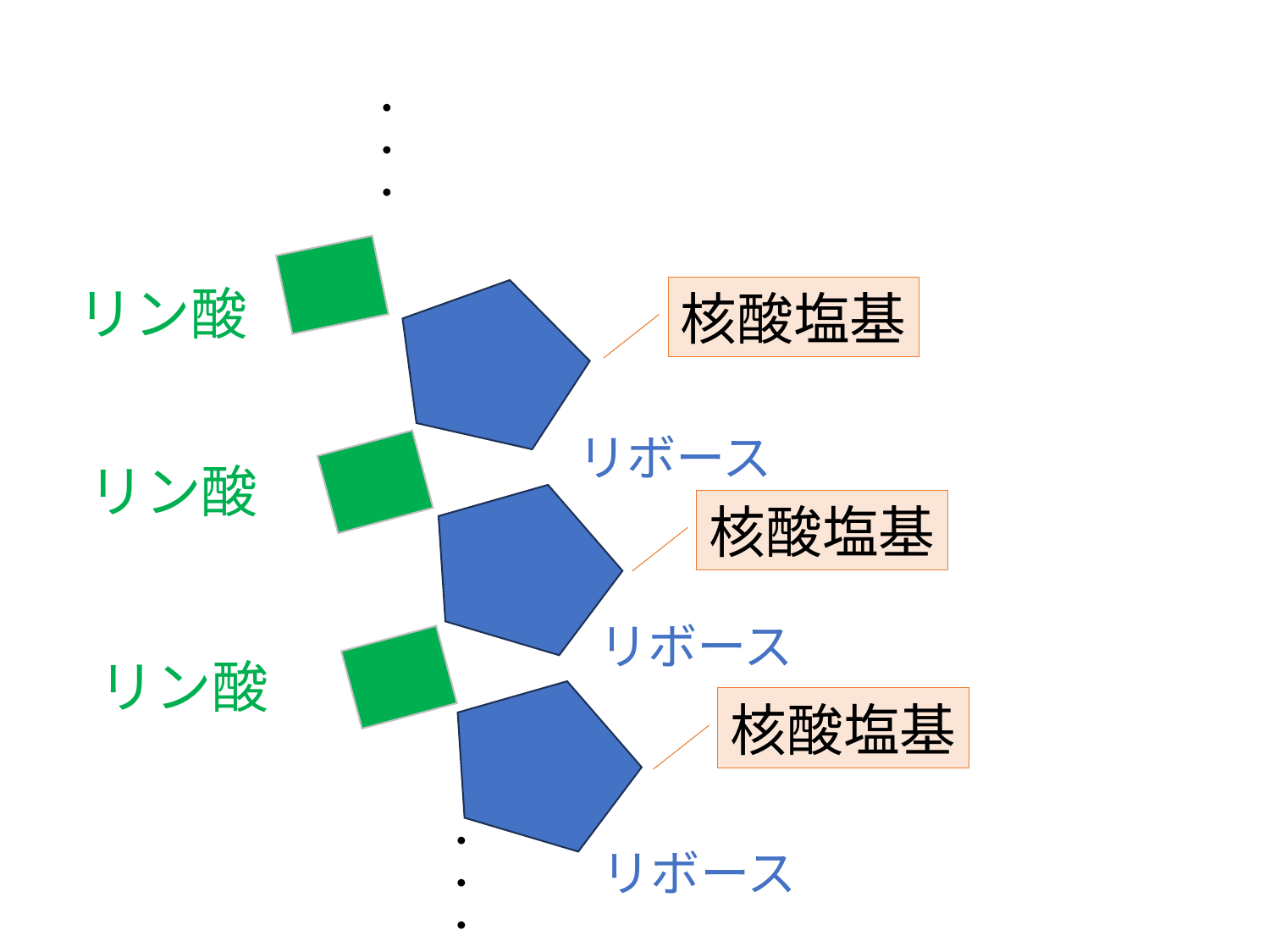

・
・
・

リン酸
核酸塩基

リボース

リン酸

核酸塩基
リボース

リン酸

核酸塩基
・
・
・
リボース